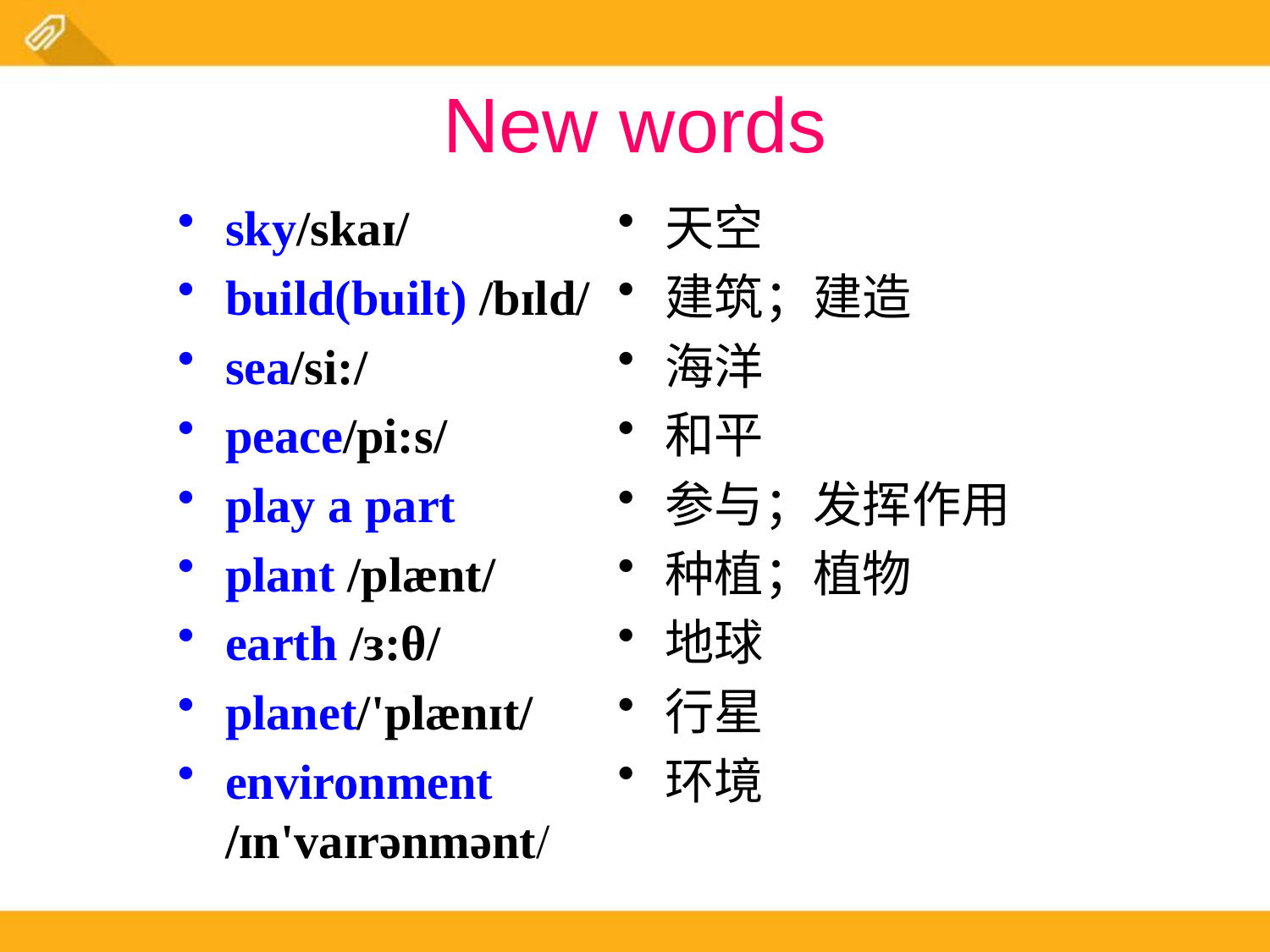

New words
sky/skaɪ/
build(built) /bɪld/
sea/si:/
peace/pi:s/
play a part
plant /plænt/
earth /ɜ:θ/
planet/'plænɪt/
environment /ɪn'vaɪrənmənt/
天空
建筑；建造
海洋
和平
参与；发挥作用
种植；植物
地球
行星
环境